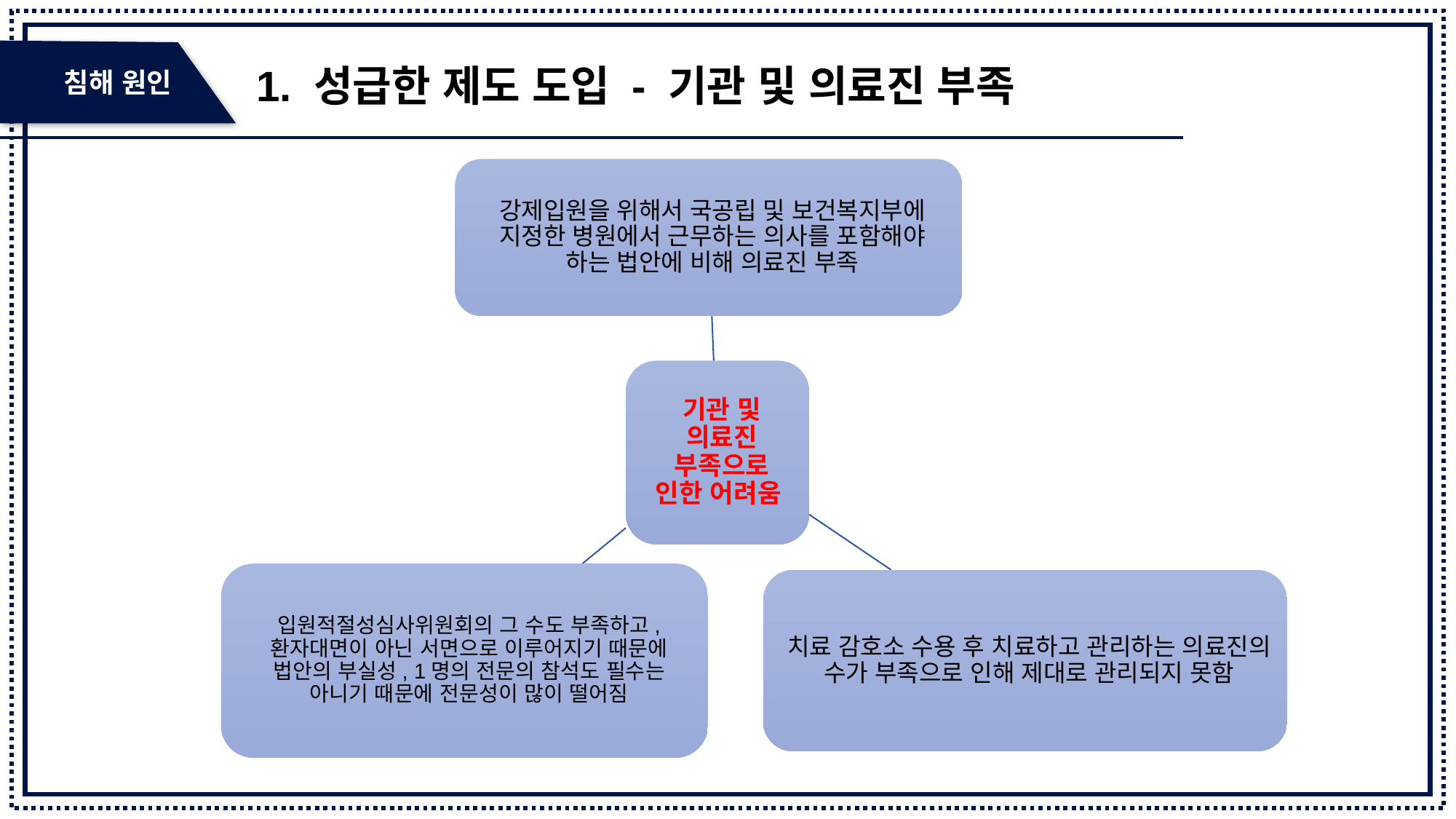

침해 원인
1. 성급한 제도 도입 - 기관 및 의료진 부족

기관 및 의료진 부족으로 인한 어려움
강제입원을 위해서 국공립 및 보건복지부에 지정한 병원에서 근무하는 의사를 포함해야 하는 법안에 비해 의료진 부족
치료 감호소 수용 후 치료하고 관리하는 의료진의 수가 부족으로 인해 제대로 관리되지 못함
입원적절성심사위원회의 그 수도 부족하고, 환자대면이 아닌 서면으로 이루어지기 때문에 법안의 부실성, 1명의 전문의 참석도 필수는 아니기 때문에 전문성이 많이 떨어짐